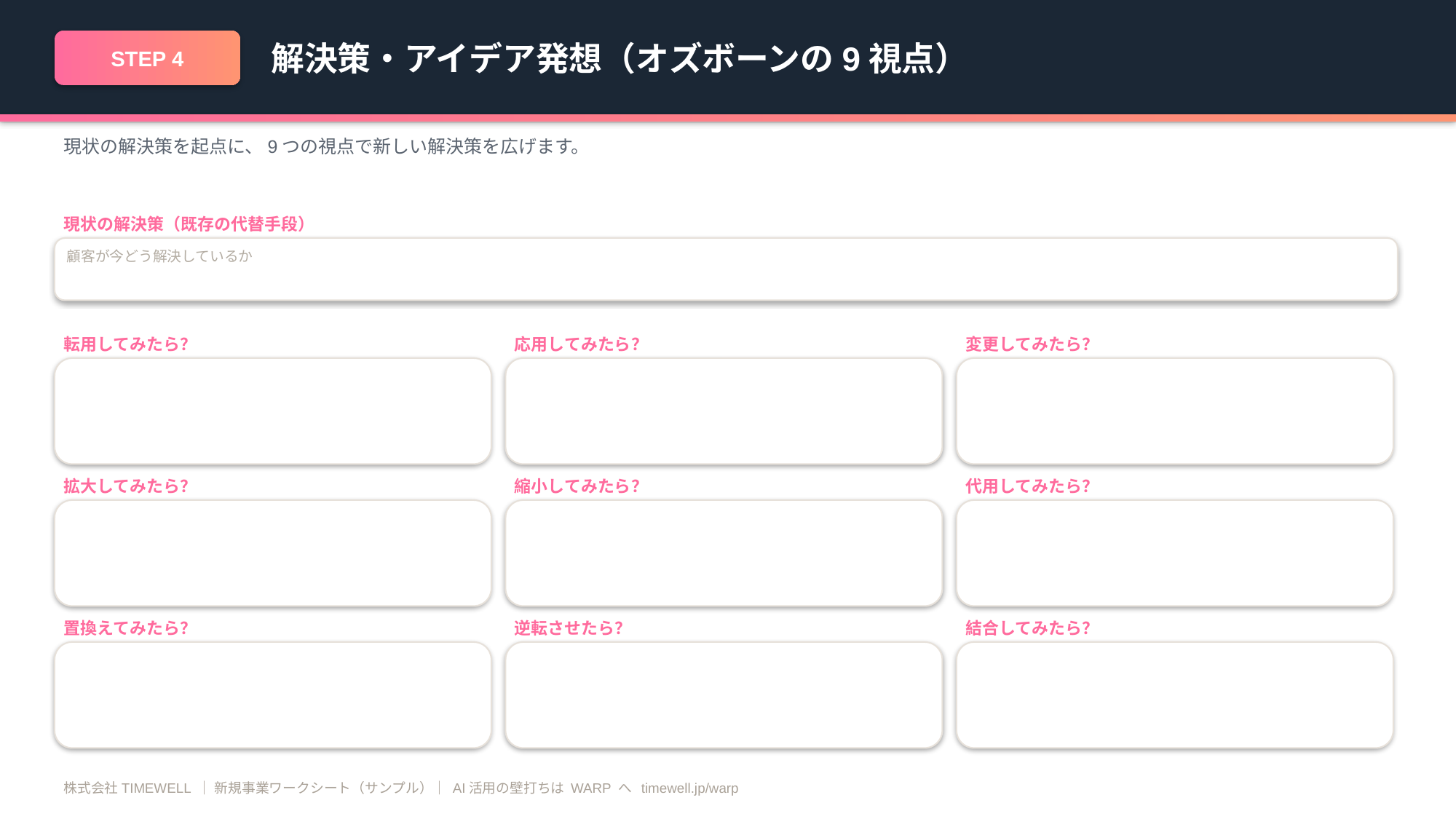

解決策・アイデア発想（オズボーンの9視点）
STEP 4

現状の解決策を起点に、9つの視点で新しい解決策を広げます。
現状の解決策（既存の代替手段）
顧客が今どう解決しているか
転用してみたら？
応用してみたら？
変更してみたら？

拡大してみたら？
縮小してみたら？
代用してみたら？

置換えてみたら？
逆転させたら？
結合してみたら？

株式会社TIMEWELL ｜ 新規事業ワークシート（サンプル）｜ AI活用の壁打ちは WARP へ  timewell.jp/warp